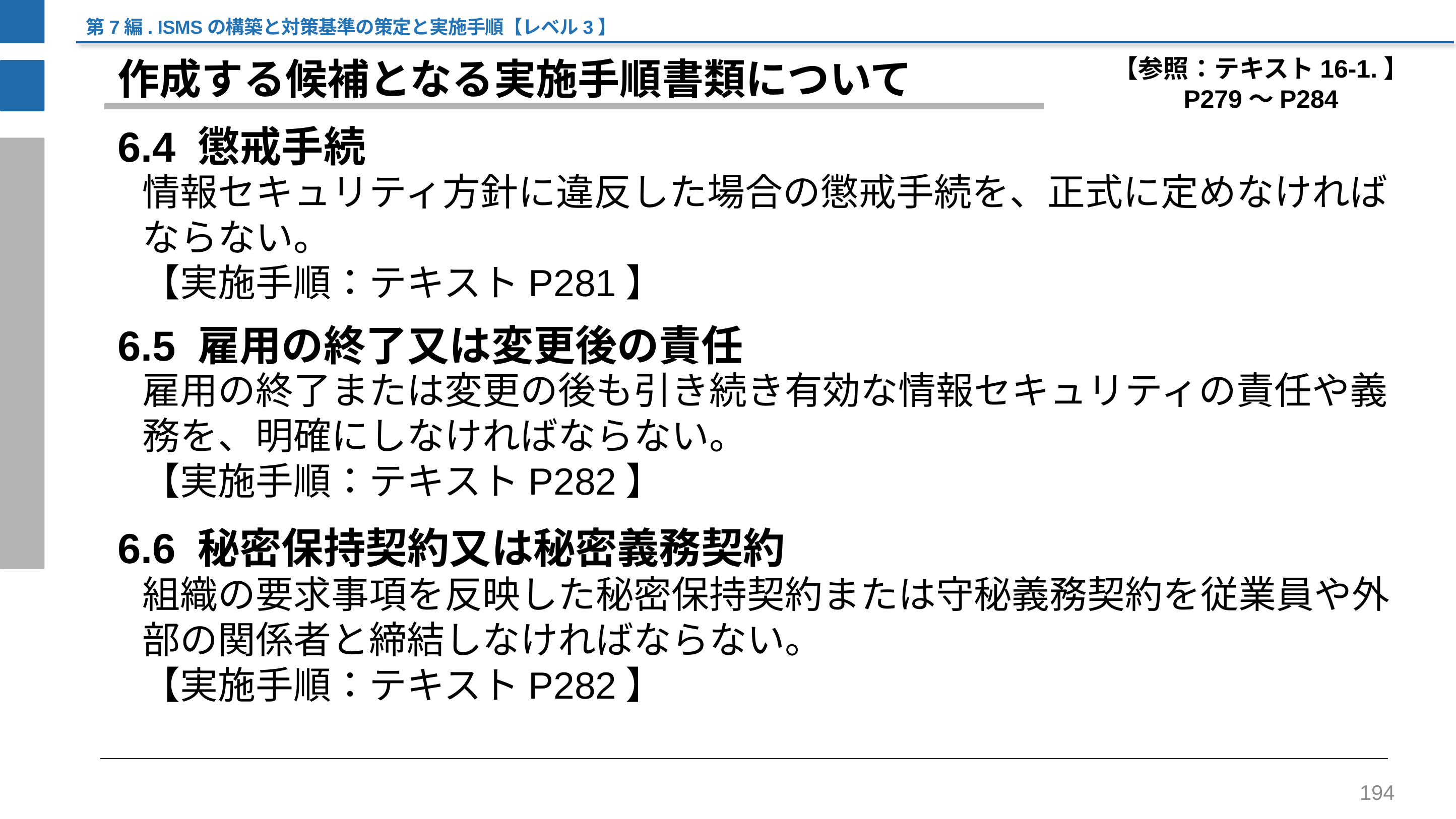

第7編. ISMSの構築と対策基準の策定と実施手順【レベル3】
【参照：テキスト16-1.】
P279～P284
作成する候補となる実施手順書類について
6.4 懲戒手続

情報セキュリティ方針に違反した場合の懲戒手続を、正式に定めなければならない。
【実施手順：テキストP281】
6.5 雇用の終了又は変更後の責任
雇用の終了または変更の後も引き続き有効な情報セキュリティの責任や義務を、明確にしなければならない。
【実施手順：テキストP282】
6.6 秘密保持契約又は秘密義務契約
組織の要求事項を反映した秘密保持契約または守秘義務契約を従業員や外部の関係者と締結しなければならない。
【実施手順：テキストP282】
194